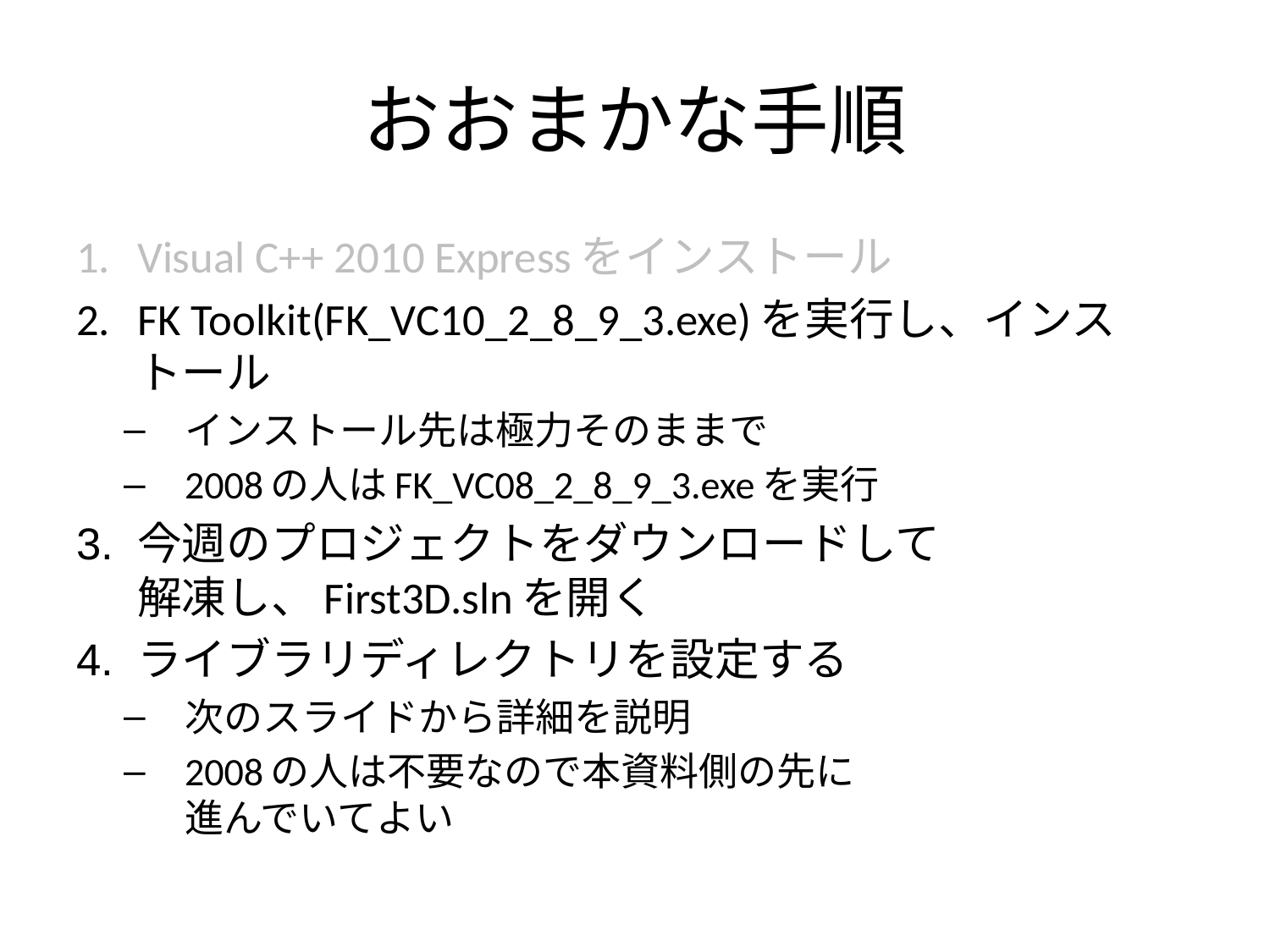

# おおまかな手順
Visual C++ 2010 Expressをインストール
FK Toolkit(FK_VC10_2_8_9_3.exe)を実行し、インストール
インストール先は極力そのままで
2008の人はFK_VC08_2_8_9_3.exeを実行
今週のプロジェクトをダウンロードして
解凍し、First3D.slnを開く
ライブラリディレクトリを設定する
次のスライドから詳細を説明
2008の人は不要なので本資料側の先に
進んでいてよい